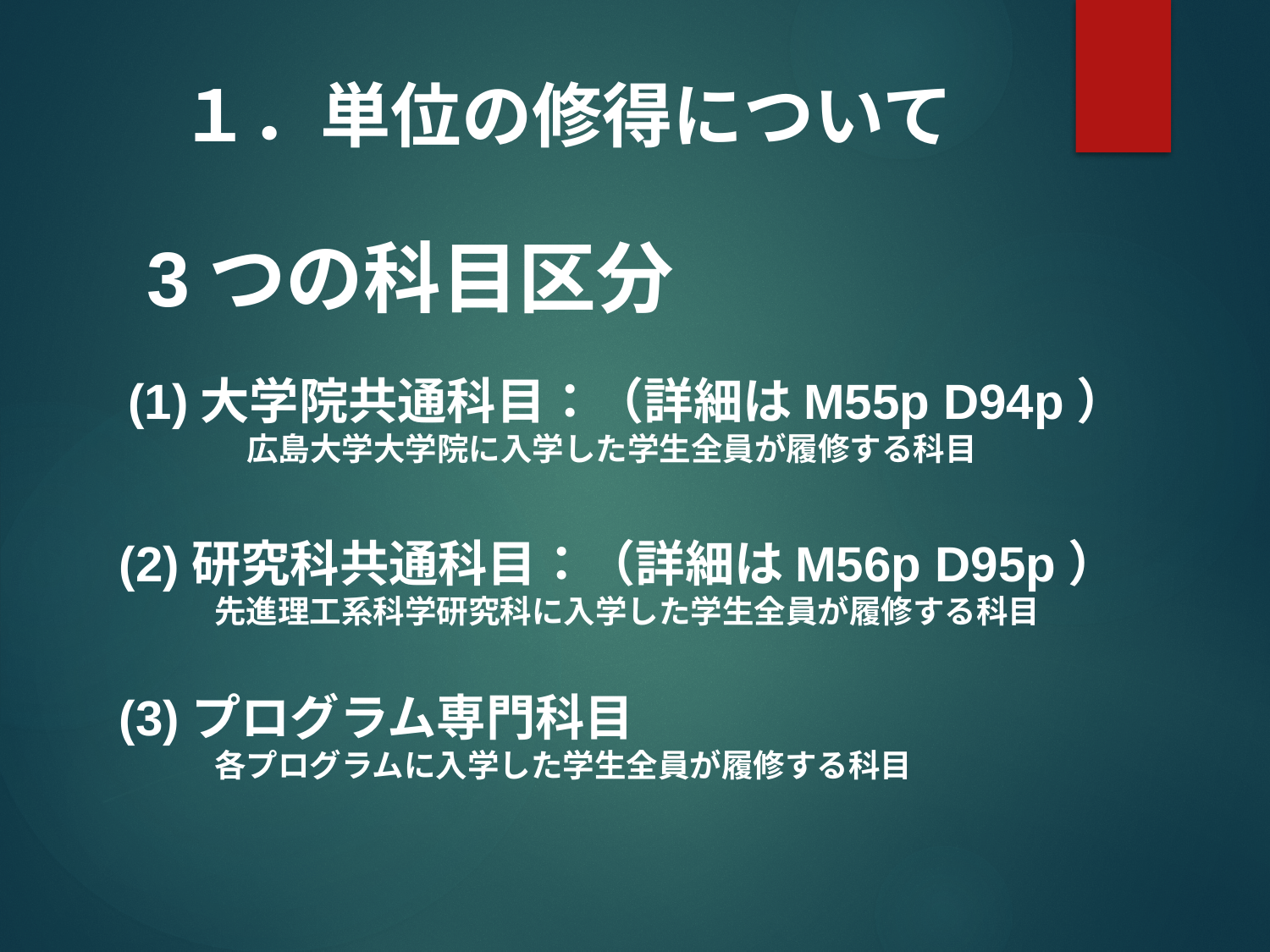

１．単位の修得について
3つの科目区分
(1)大学院共通科目：（詳細はM55p D94p）
　　　　　広島大学大学院に入学した学生全員が履修する科目

(2)研究科共通科目：（詳細はM56p D95p）
　　　先進理工系科学研究科に入学した学生全員が履修する科目
(3)プログラム専門科目
　　　各プログラムに入学した学生全員が履修する科目